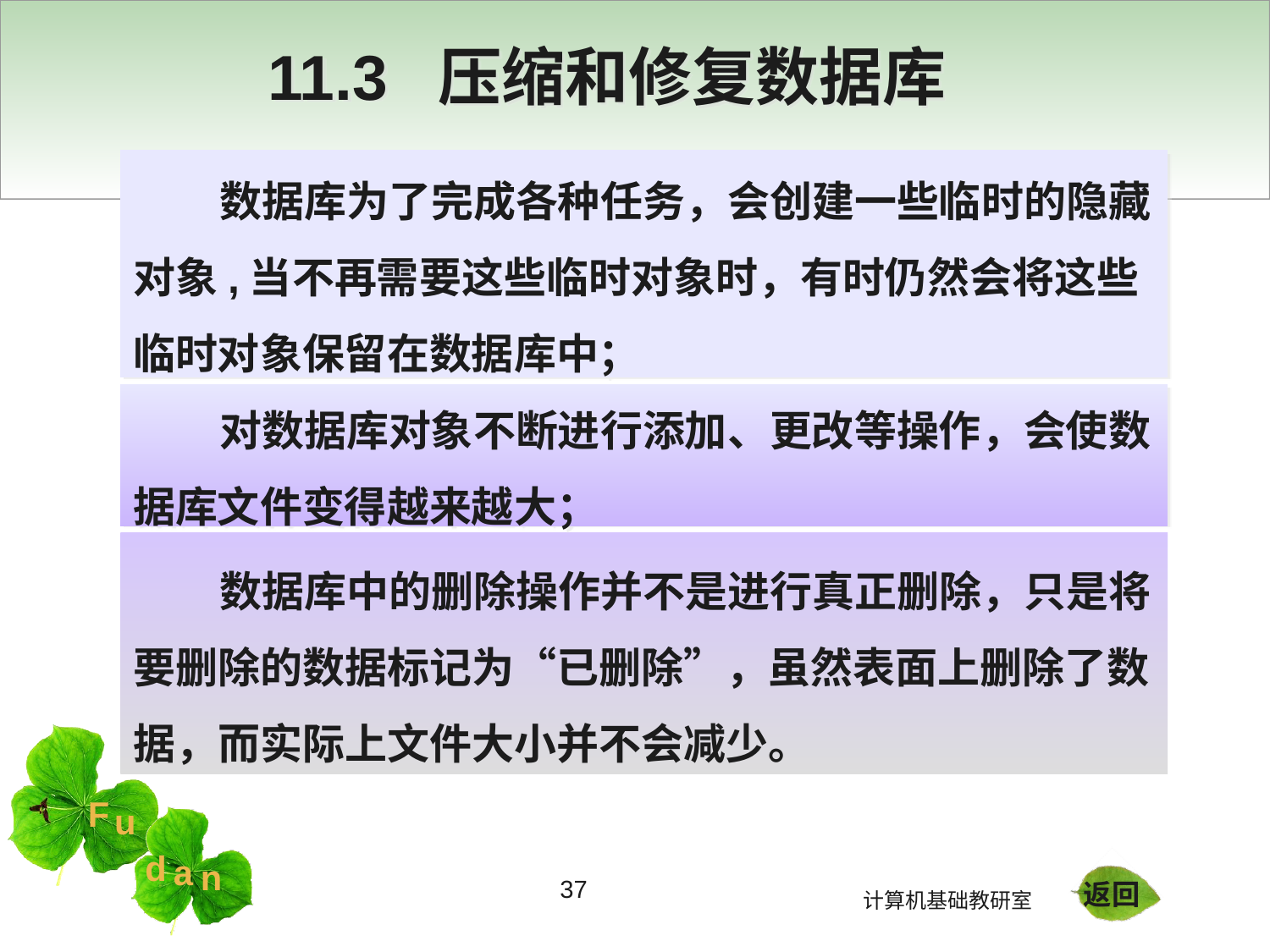

11.3  压缩和修复数据库
        数据库为了完成各种任务，会创建一些临时的隐藏对象,当不再需要这些临时对象时，有时仍然会将这些临时对象保留在数据库中；
        对数据库对象不断进行添加、更改等操作，会使数据库文件变得越来越大；
        数据库中的删除操作并不是进行真正删除，只是将要删除的数据标记为“已删除”，虽然表面上删除了数据，而实际上文件大小并不会减少。
37
返回